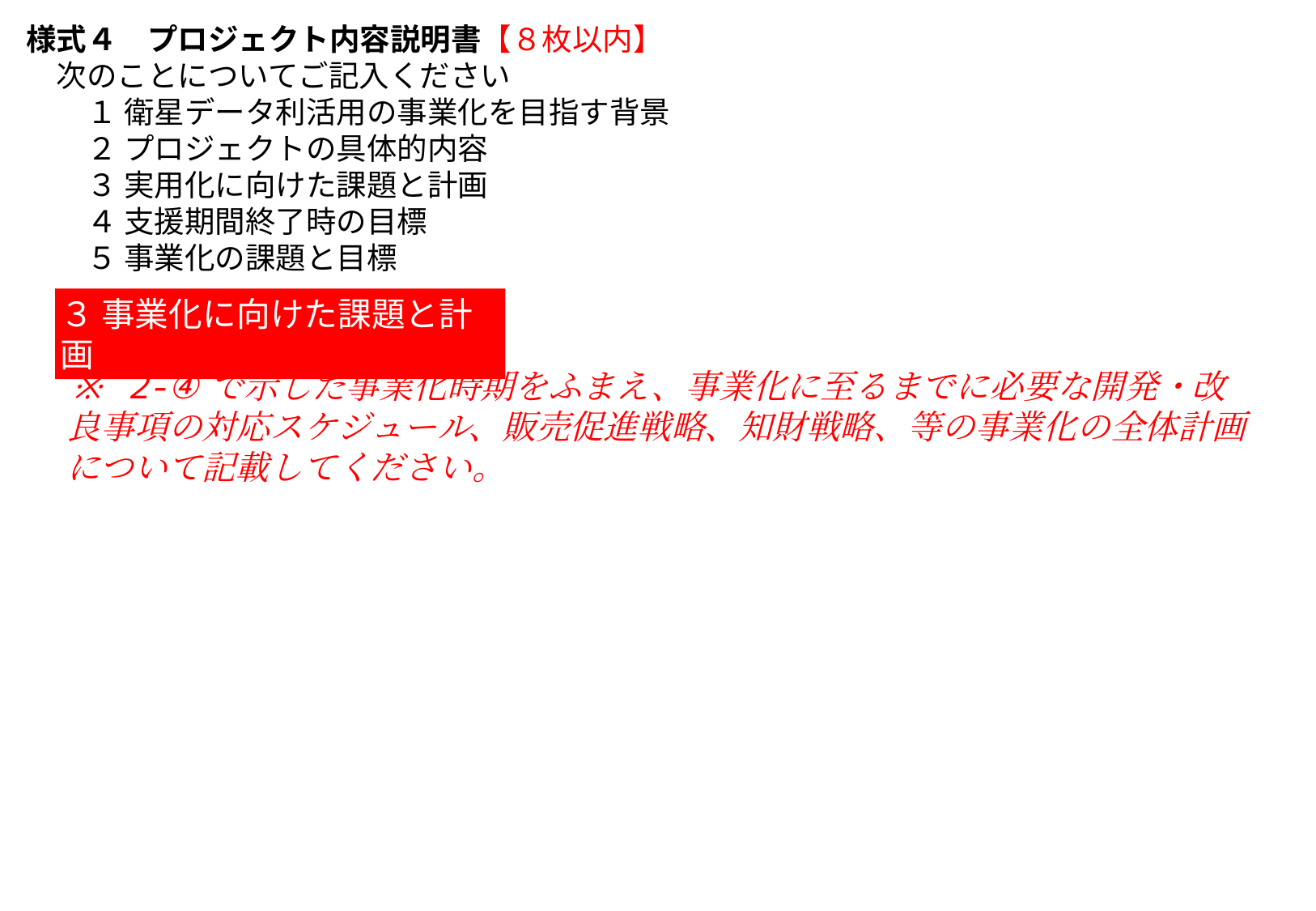

様式４　プロジェクト内容説明書【８枚以内】
　次のことについてご記入ください
　　１ 衛星データ利活用の事業化を目指す背景
　　２ プロジェクトの具体的内容
　　３ 実用化に向けた課題と計画
　　４ 支援期間終了時の目標
　　５ 事業化の課題と目標
３ 事業化に向けた課題と計画
※ 2-④で示した事業化時期をふまえ、事業化に至るまでに必要な開発・改良事項の対応スケジュール、販売促進戦略、知財戦略、等の事業化の全体計画について記載してください。